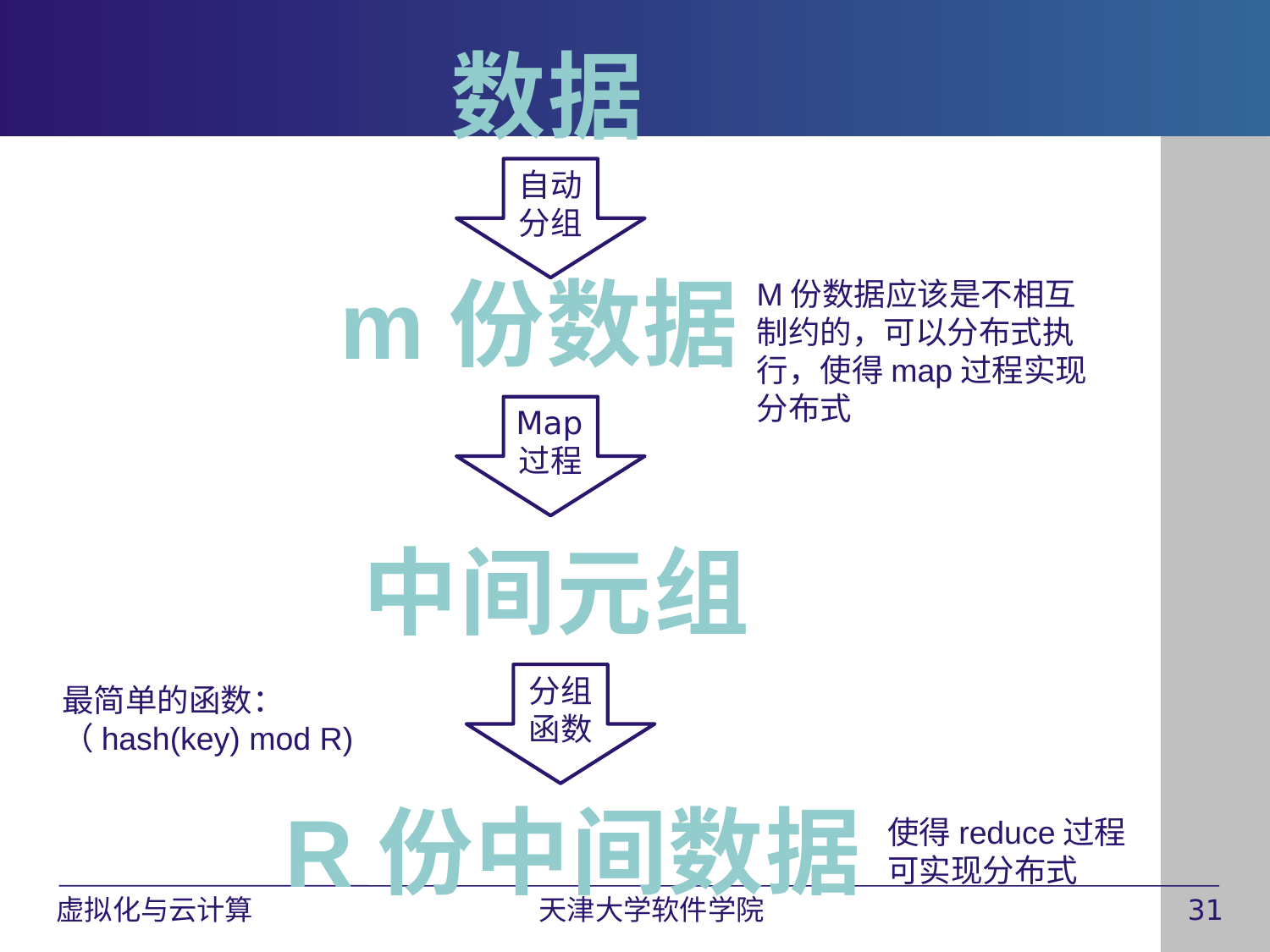

数据
自动分组
m份数据
M份数据应该是不相互制约的，可以分布式执行，使得map过程实现分布式
Map过程
中间元组
分组函数
最简单的函数：
（hash(key) mod R)
R份中间数据
使得reduce过程可实现分布式